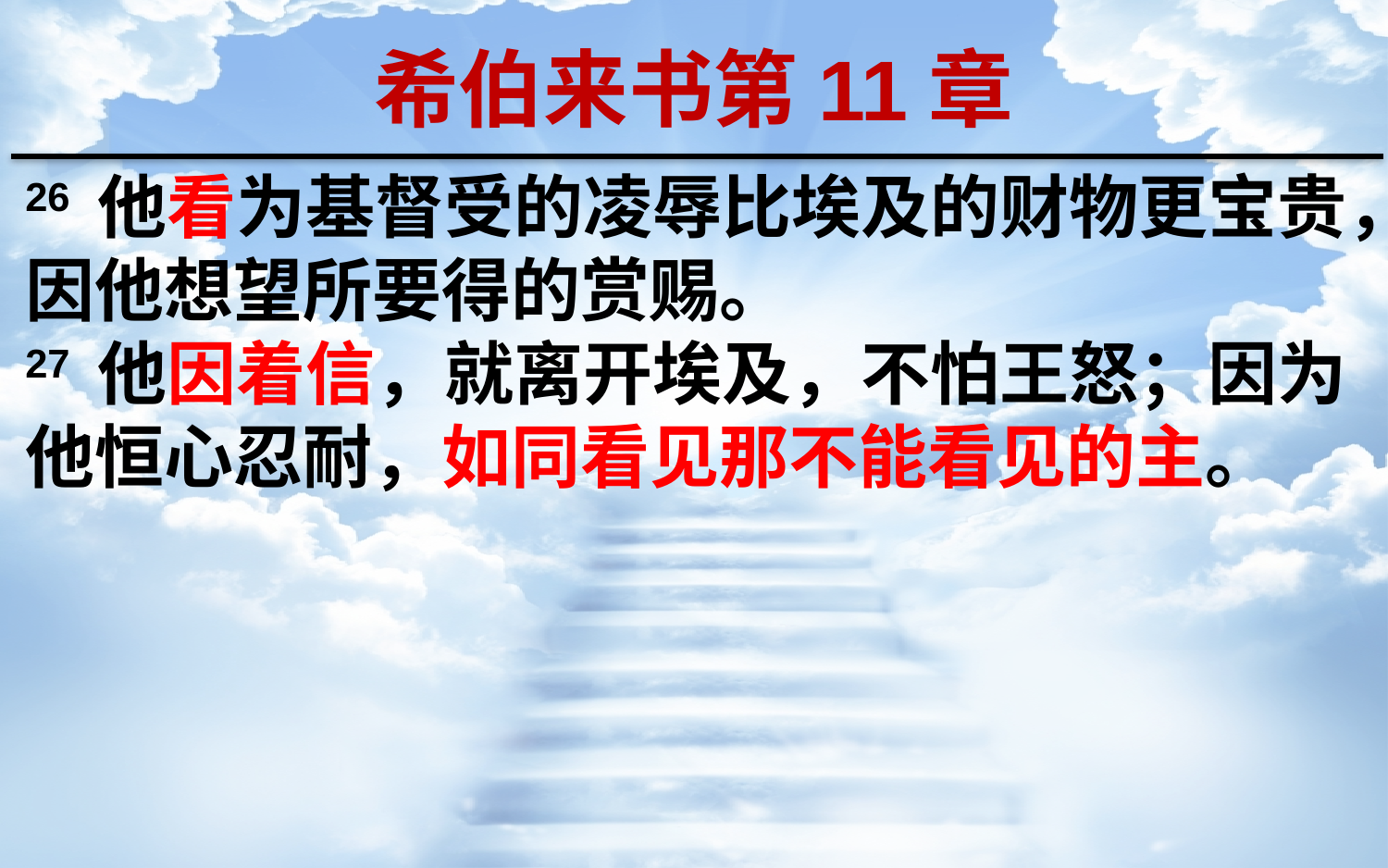

希伯来书第11章
26 他看为基督受的凌辱比埃及的财物更宝贵，因他想望所要得的赏赐。
27 他因着信，就离开埃及，不怕王怒；因为他恒心忍耐，如同看见那不能看见的主。